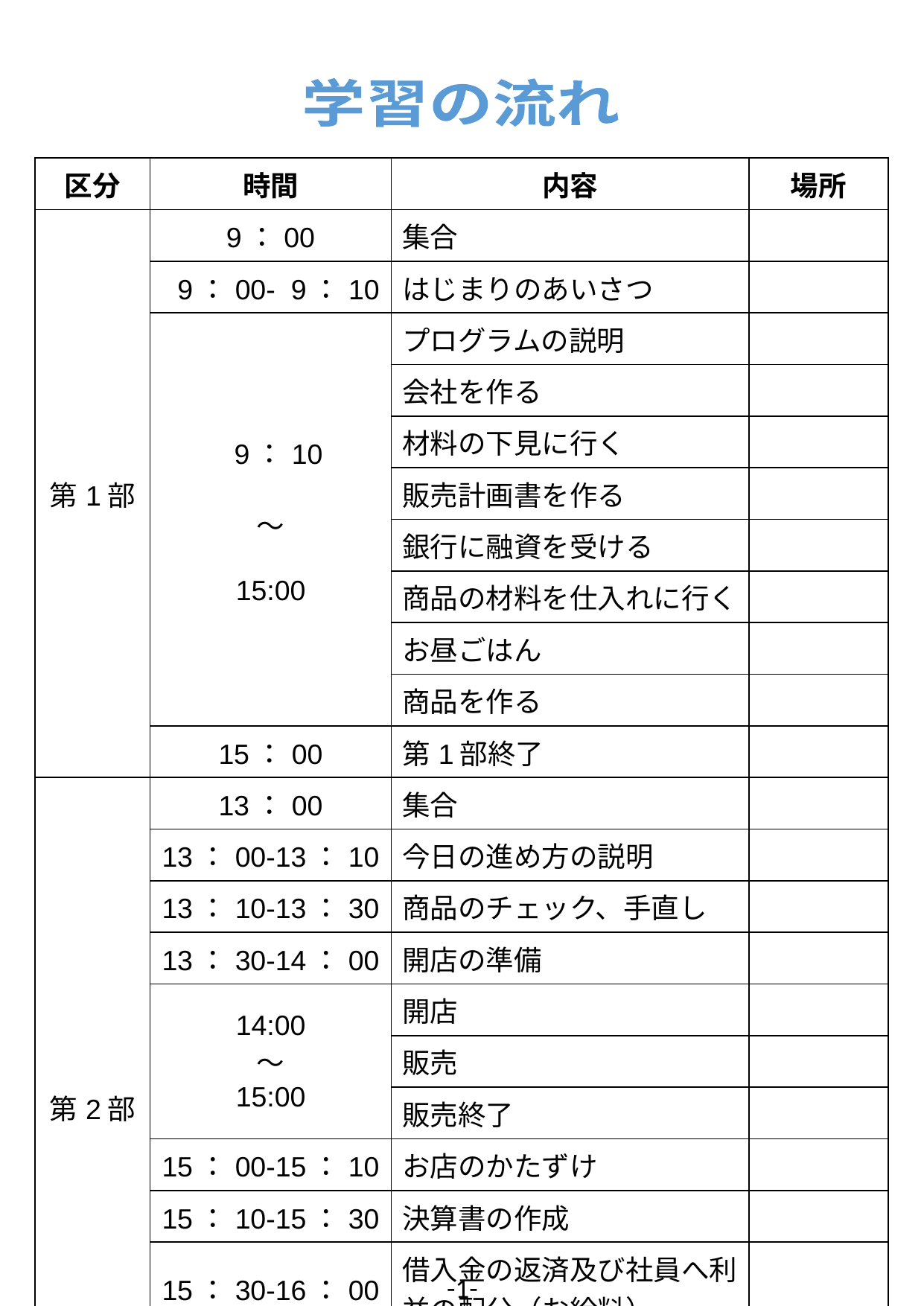

学習の流れ
| 区分 | 時間 | 内容 | 場所 |
| --- | --- | --- | --- |
| 第1部 | 9：00 | 集合 |  |
|  | 9：00- 9：10 | はじまりのあいさつ |  |
|  | 9：10 ～ 15:00 | プログラムの説明 |  |
|  |  | 会社を作る |  |
|  |  | 材料の下見に行く |  |
|  |  | 販売計画書を作る |  |
|  |  | 銀行に融資を受ける |  |
|  |  | 商品の材料を仕入れに行く |  |
|  |  | お昼ごはん |  |
|  |  | 商品を作る |  |
|  | 15：00 | 第1部終了 |  |
| 第2部 | 13：00 | 集合 |  |
|  | 13：00-13：10 | 今日の進め方の説明 |  |
|  | 13：10-13：30 | 商品のチェック、手直し |  |
|  | 13：30-14：00 | 開店の準備 |  |
|  | 14:00 ～ 15:00 | 開店 |  |
|  |  | 販売 |  |
|  |  | 販売終了 |  |
|  | 15：00-15：10 | お店のかたずけ |  |
|  | 15：10-15：30 | 決算書の作成 |  |
|  | 15：30-16：00 | 借入金の返済及び社員へ利益の配分（お給料） |  |
|  | 16：00-17：00 | 学習のまとめ（税金教室） |  |
|  | 17：00 | 解散 |  |
-1-